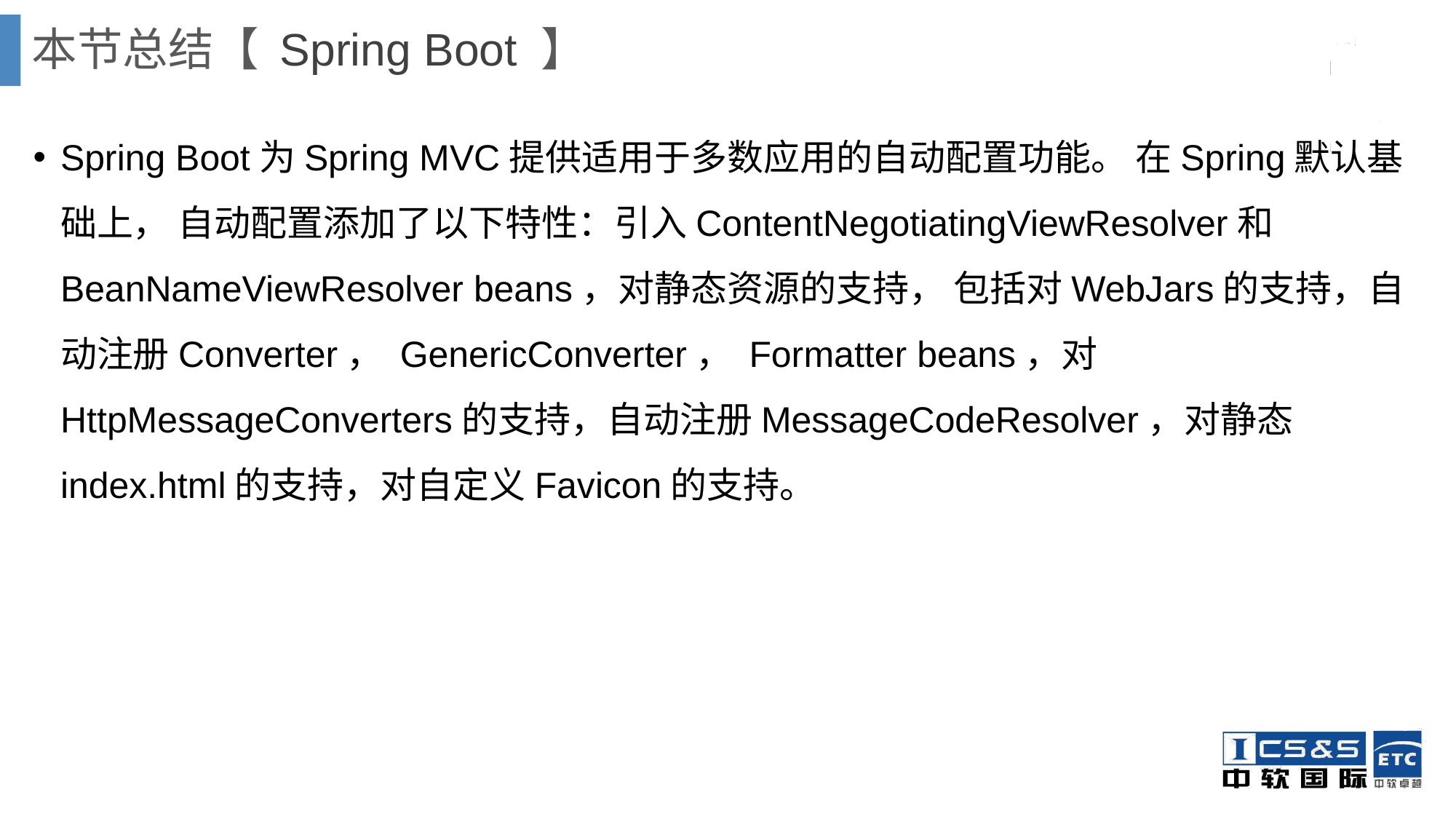

# 本节总结【 Spring Boot 】
Spring Boot为Spring MVC提供适用于多数应用的自动配置功能。 在Spring默认基础上， 自动配置添加了以下特性：引入ContentNegotiatingViewResolver和BeanNameViewResolver beans，对静态资源的支持， 包括对WebJars的支持，自动注册Converter， GenericConverter， Formatter beans，对HttpMessageConverters的支持，自动注册MessageCodeResolver，对静态index.html的支持，对自定义Favicon的支持。